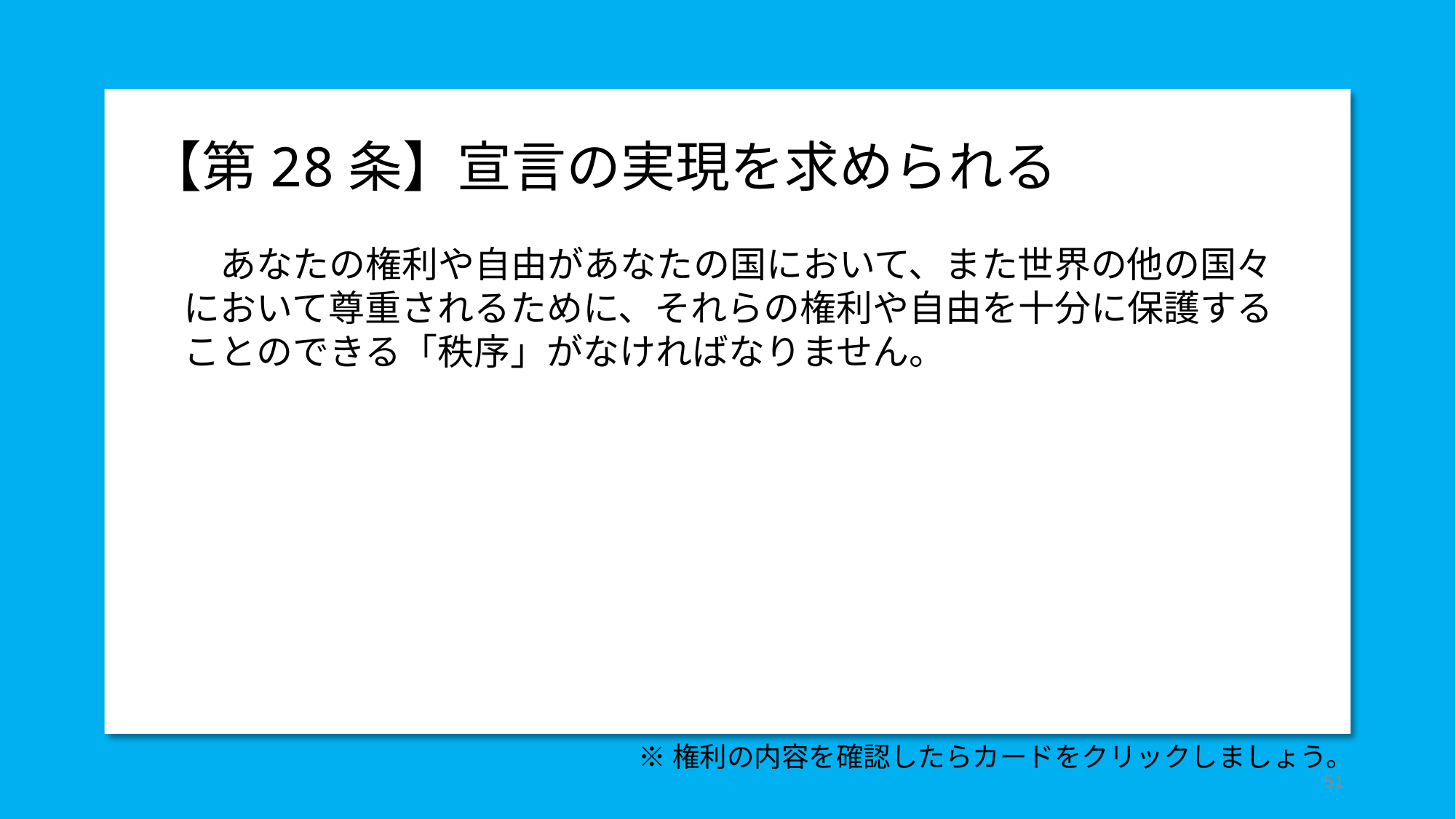

【第28条】宣言の実現を求められる

　　あなたの権利や自由があなたの国において、また世界の他の国々
　において尊重されるために、それらの権利や自由を十分に保護する
　ことのできる「秩序」がなければなりません。
※権利の内容を確認したらカードをクリックしましょう。
51